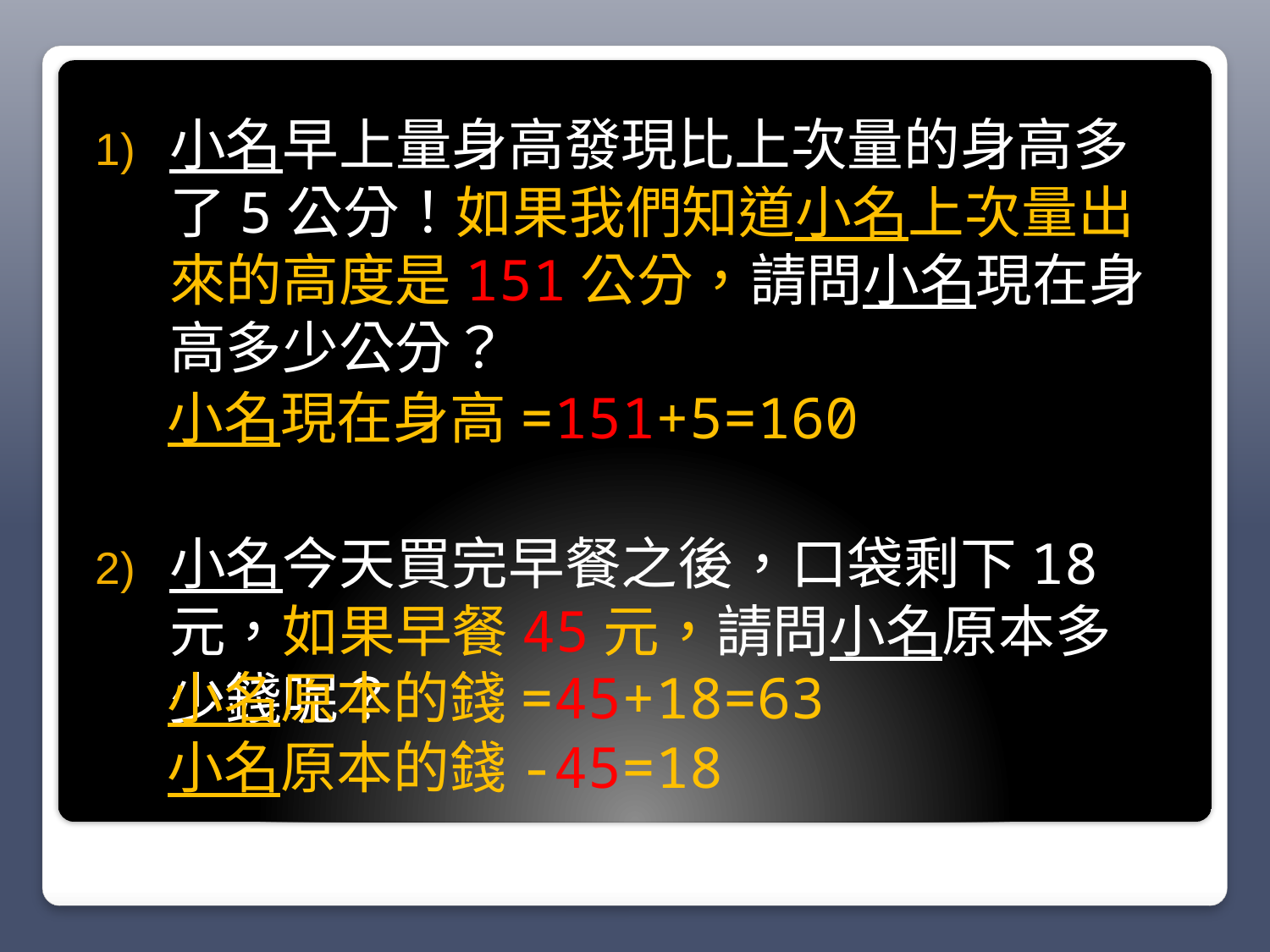

小名早上量身高發現比上次量的身高多了5公分！如果我們知道小名上次量出來的高度是151公分，請問小名現在身高多少公分？

小名今天買完早餐之後，口袋剩下18元，如果早餐45元，請問小名原本多少錢呢？
小名現在身高=151+5=160
小名原本的錢=45+18=63
小名原本的錢-45=18